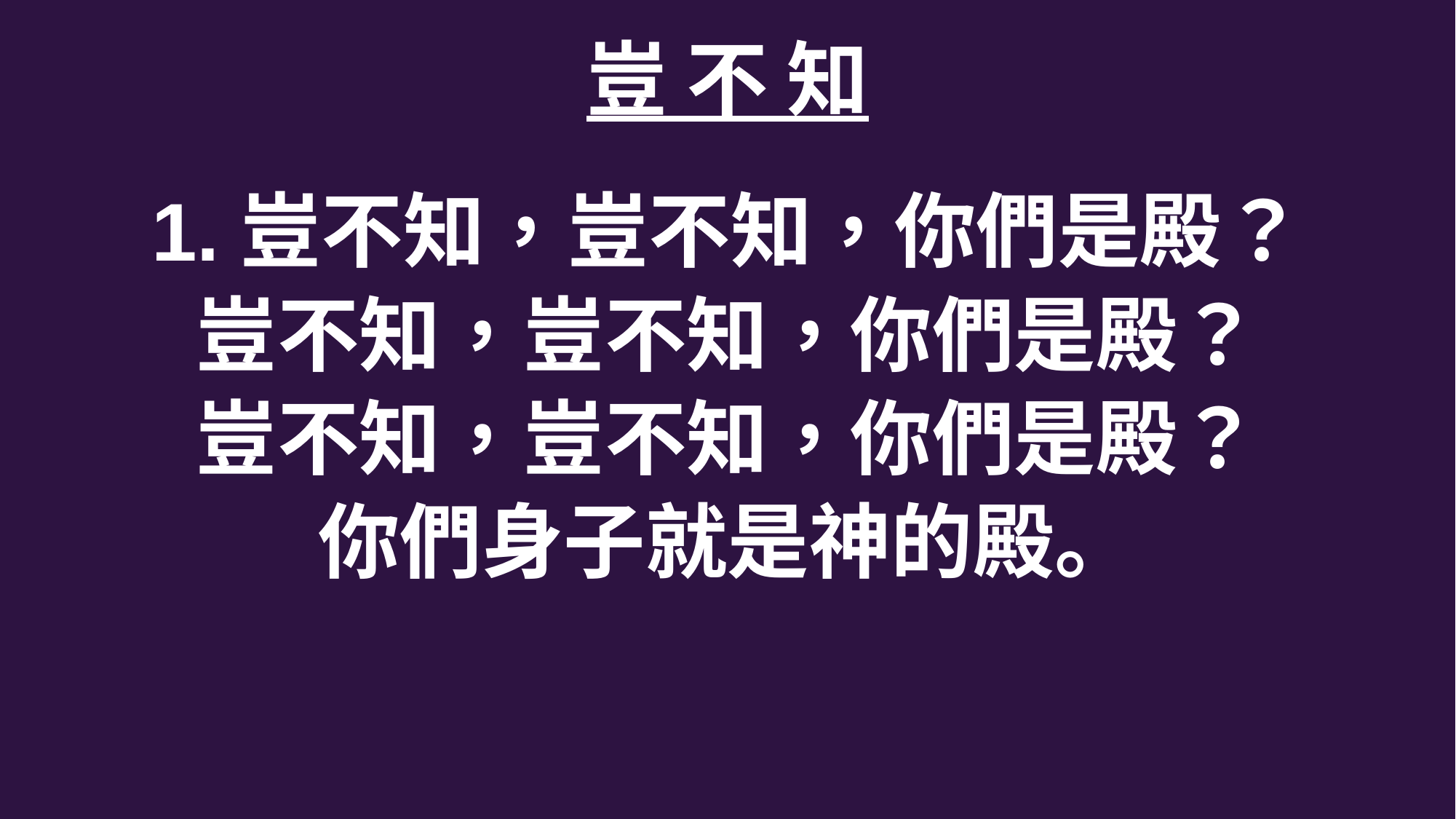

豈 不 知

1.豈不知，豈不知，你們是殿？
豈不知，豈不知，你們是殿？
豈不知，豈不知，你們是殿？
你們身子就是神的殿。